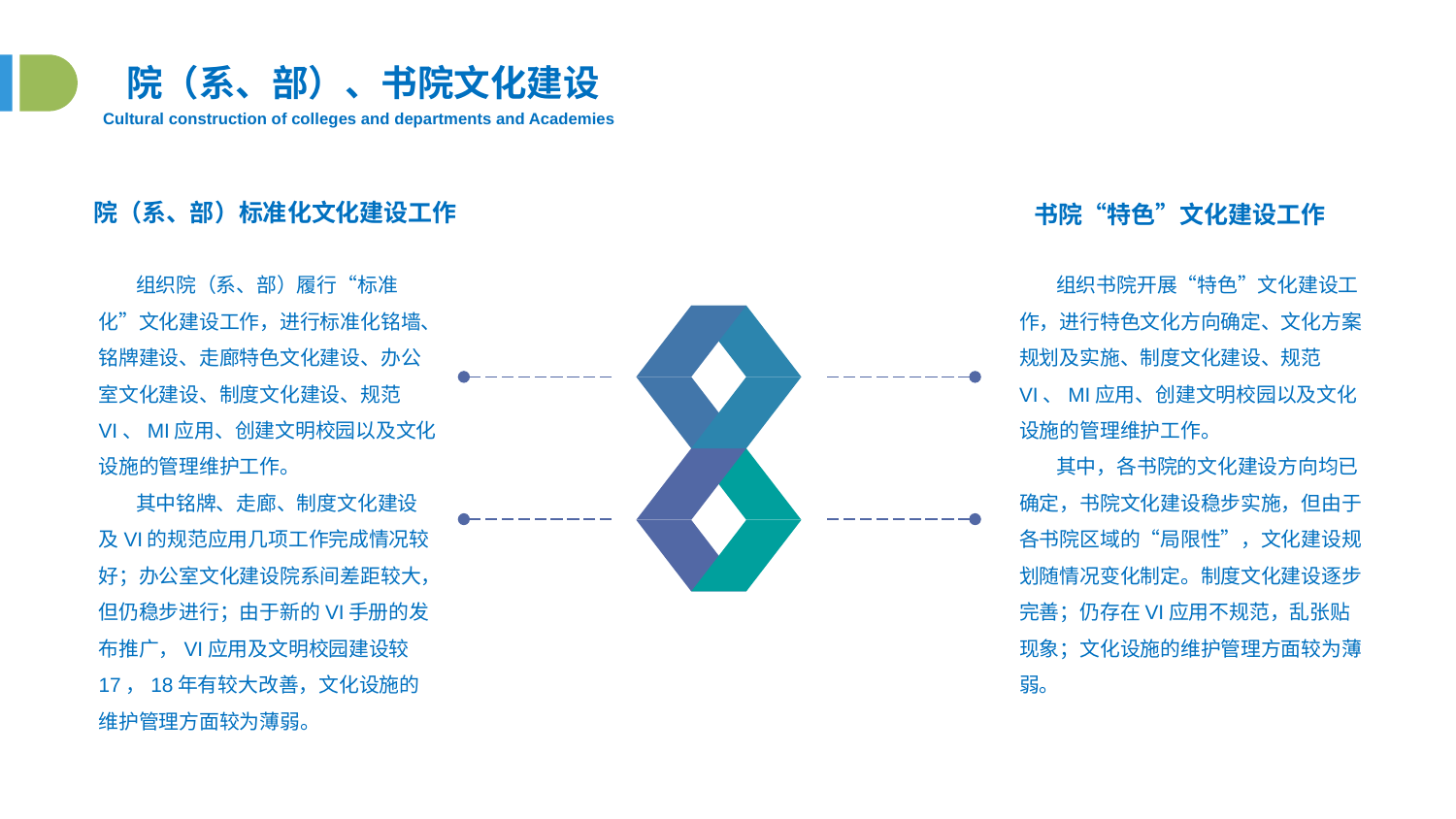

院（系、部）、书院文化建设

Cultural construction of colleges and departments and Academies
院（系、部）标准化文化建设工作
书院“特色”文化建设工作
       组织院（系、部）履行“标准化”文化建设工作，进行标准化铭墙、铭牌建设、走廊特色文化建设、办公室文化建设、制度文化建设、规范VI、MI应用、创建文明校园以及文化设施的管理维护工作。
       其中铭牌、走廊、制度文化建设及VI的规范应用几项工作完成情况较好；办公室文化建设院系间差距较大，但仍稳步进行；由于新的VI手册的发布推广，VI应用及文明校园建设较17，18年有较大改善，文化设施的维护管理方面较为薄弱。
       组织书院开展“特色”文化建设工作，进行特色文化方向确定、文化方案规划及实施、制度文化建设、规范VI、MI应用、创建文明校园以及文化设施的管理维护工作。
       其中，各书院的文化建设方向均已确定，书院文化建设稳步实施，但由于各书院区域的“局限性”，文化建设规划随情况变化制定。制度文化建设逐步完善；仍存在VI应用不规范，乱张贴现象；文化设施的维护管理方面较为薄弱。